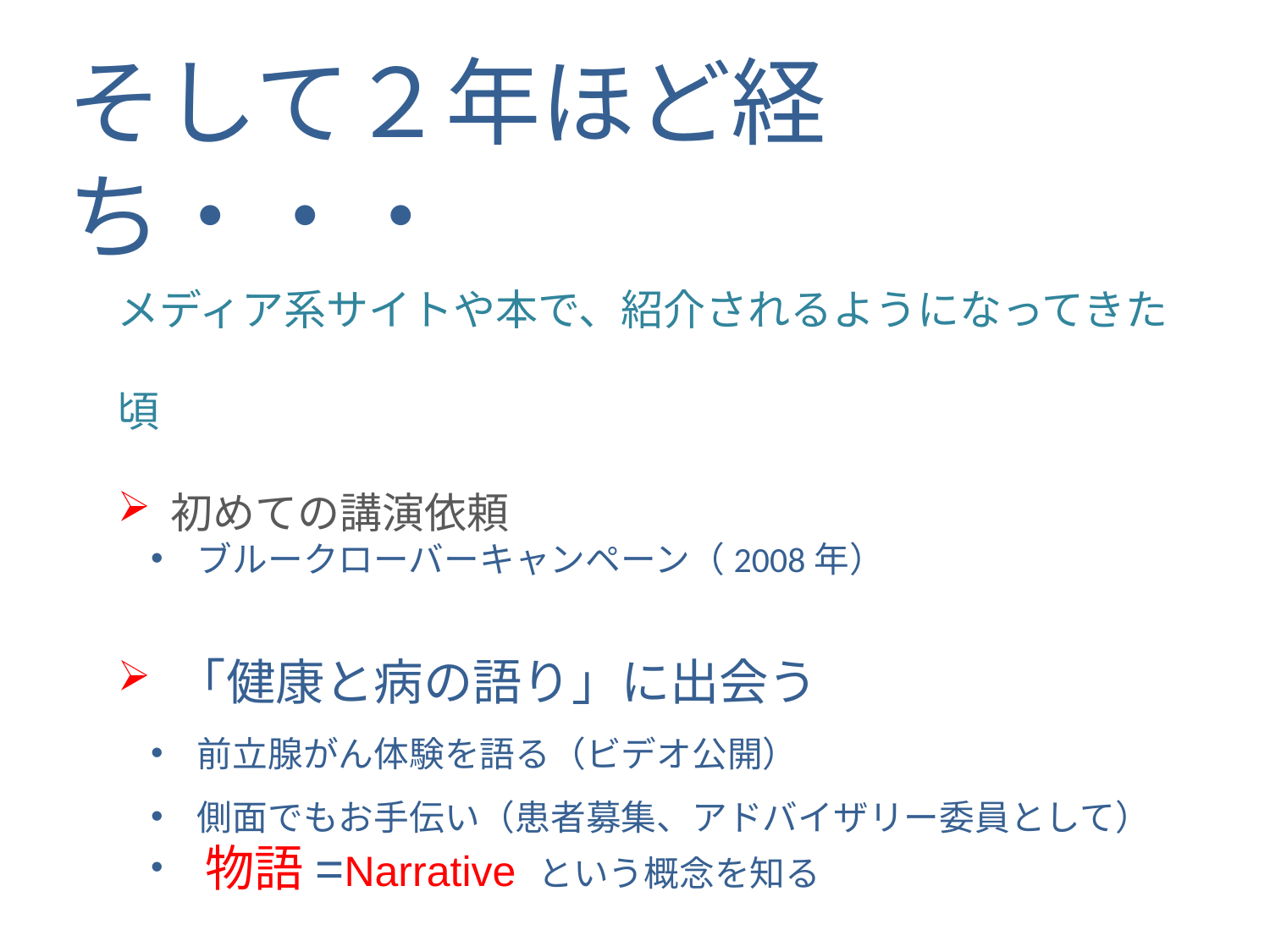

そして２年ほど経ち・・・
メディア系サイトや本で、紹介されるようになってきた頃
 初めての講演依頼
 ブルークローバーキャンペーン（2008年）

  「健康と病の語り」に出会う
 前立腺がん体験を語る（ビデオ公開）
 側面でもお手伝い（患者募集、アドバイザリー委員として）
  物語=Narrative という概念を知る